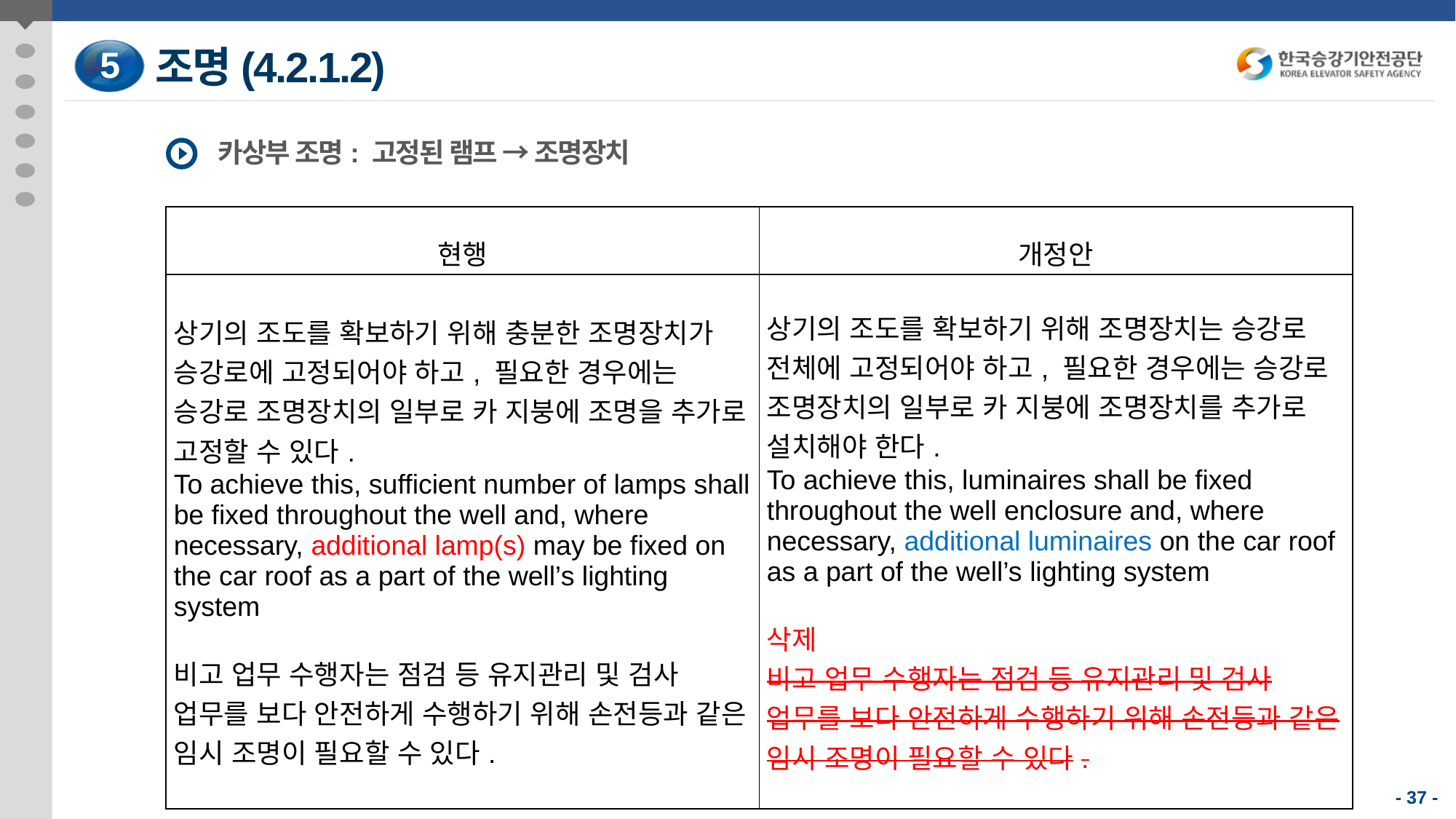

조명(4.2.1.2)
5
카상부 조명: 고정된 램프 → 조명장치

| 현행 | 개정안 |
| --- | --- |
| 상기의 조도를 확보하기 위해 충분한 조명장치가 승강로에 고정되어야 하고, 필요한 경우에는 승강로 조명장치의 일부로 카 지붕에 조명을 추가로 고정할 수 있다. To achieve this, sufficient number of lamps shall be fixed throughout the well and, where necessary, additional lamp(s) may be fixed on the car roof as a part of the well’s lighting system 비고 업무 수행자는 점검 등 유지관리 및 검사 업무를 보다 안전하게 수행하기 위해 손전등과 같은 임시 조명이 필요할 수 있다. | 상기의 조도를 확보하기 위해 조명장치는 승강로 전체에 고정되어야 하고, 필요한 경우에는 승강로 조명장치의 일부로 카 지붕에 조명장치를 추가로 설치해야 한다. To achieve this, luminaires shall be fixed throughout the well enclosure and, where necessary, additional luminaires on the car roof as a part of the well’s lighting system 삭제 비고 업무 수행자는 점검 등 유지관리 및 검사 업무를 보다 안전하게 수행하기 위해 손전등과 같은 임시 조명이 필요할 수 있다. |